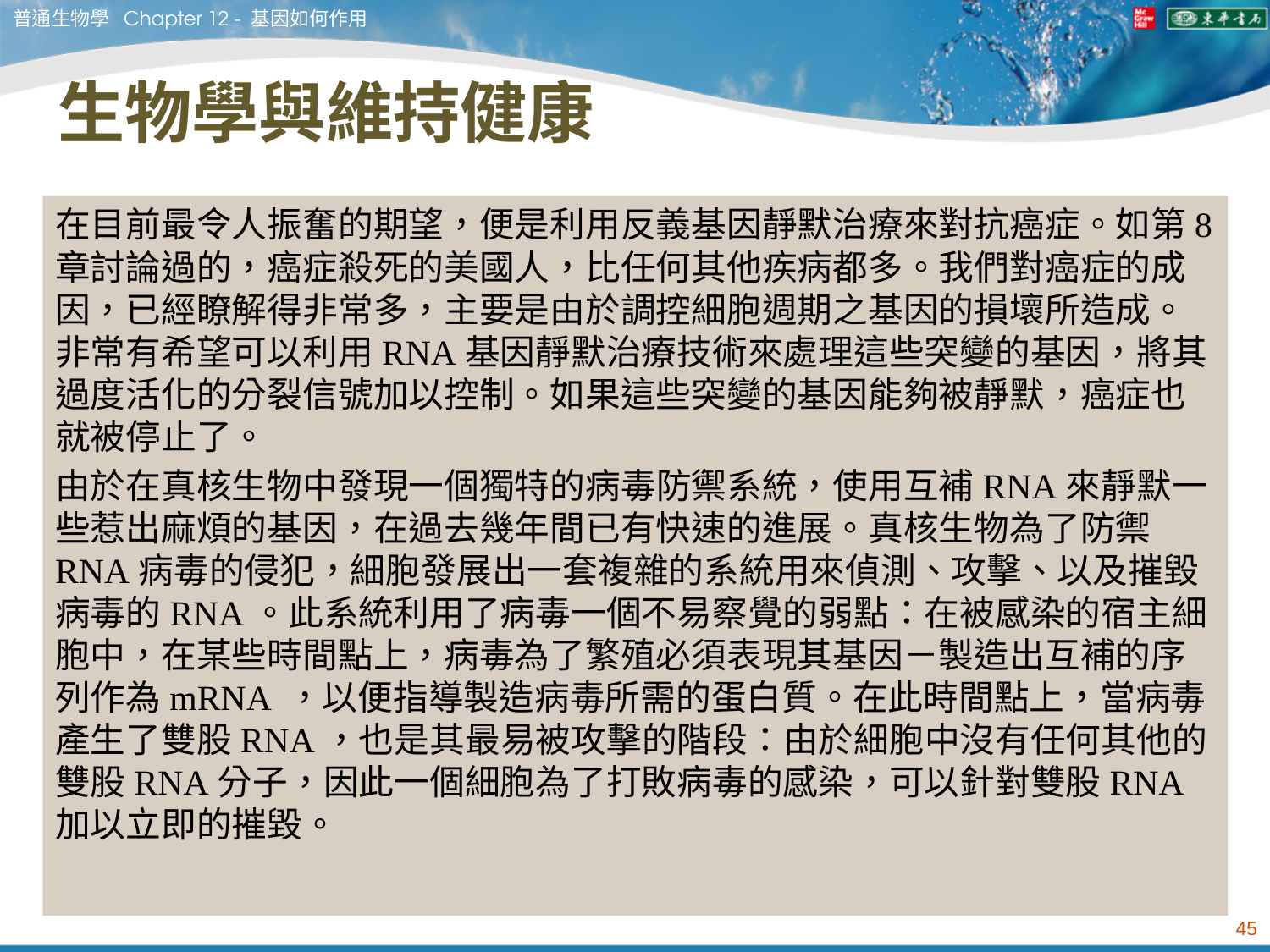

普通生物學  Chapter 12 - 基因如何作用
# 生物學與維持健康
在目前最令人振奮的期望，便是利用反義基因靜默治療來對抗癌症。如第8章討論過的，癌症殺死的美國人，比任何其他疾病都多。我們對癌症的成因，已經瞭解得非常多，主要是由於調控細胞週期之基因的損壞所造成。非常有希望可以利用RNA基因靜默治療技術來處理這些突變的基因，將其過度活化的分裂信號加以控制。如果這些突變的基因能夠被靜默，癌症也就被停止了。
由於在真核生物中發現一個獨特的病毒防禦系統，使用互補RNA來靜默一些惹出麻煩的基因，在過去幾年間已有快速的進展。真核生物為了防禦RNA病毒的侵犯，細胞發展出一套複雜的系統用來偵測、攻擊、以及摧毀病毒的RNA。此系統利用了病毒一個不易察覺的弱點：在被感染的宿主細胞中，在某些時間點上，病毒為了繁殖必須表現其基因－製造出互補的序列作為mRNA ，以便指導製造病毒所需的蛋白質。在此時間點上，當病毒產生了雙股RNA，也是其最易被攻擊的階段：由於細胞中沒有任何其他的雙股RNA分子，因此一個細胞為了打敗病毒的感染，可以針對雙股RNA加以立即的摧毀。
45